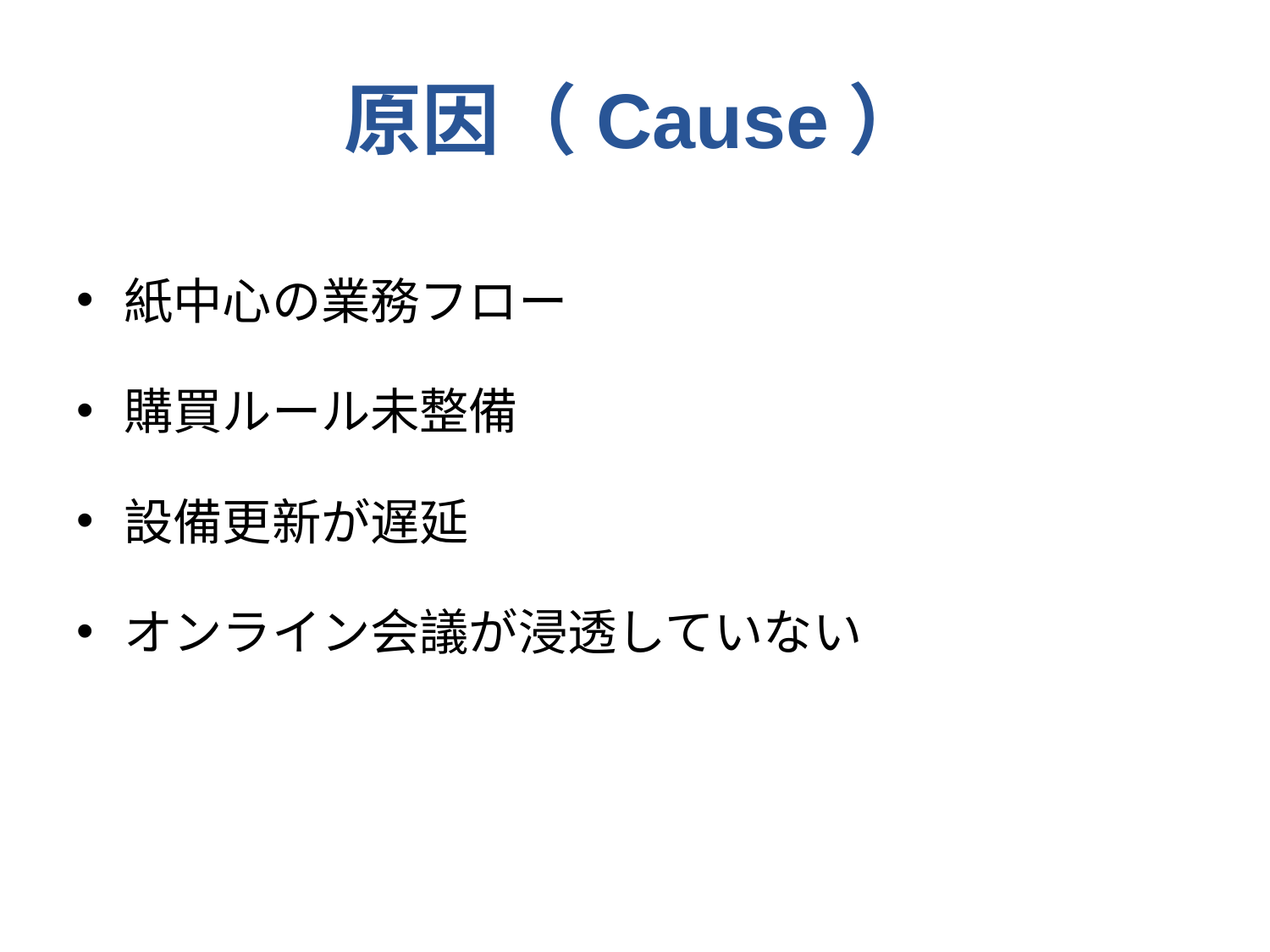

# 原因（Cause）
紙中心の業務フロー
購買ルール未整備
設備更新が遅延
オンライン会議が浸透していない